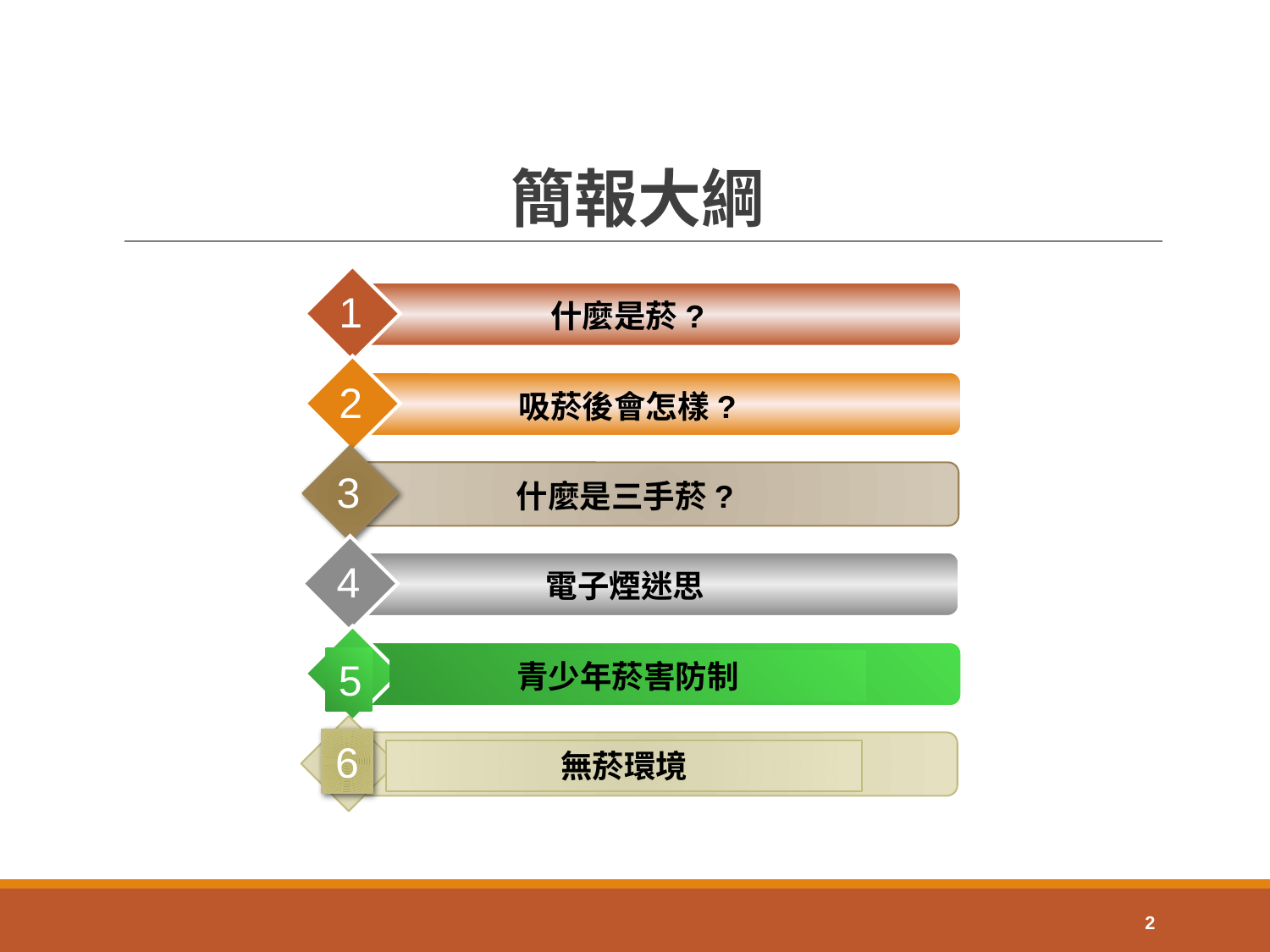

# 簡報大綱

1

什麼是菸?

2

吸菸後會怎樣?

3

什麼是三手菸?

4

電子煙迷思

5
青少年菸害防制

6

無菸環境
2